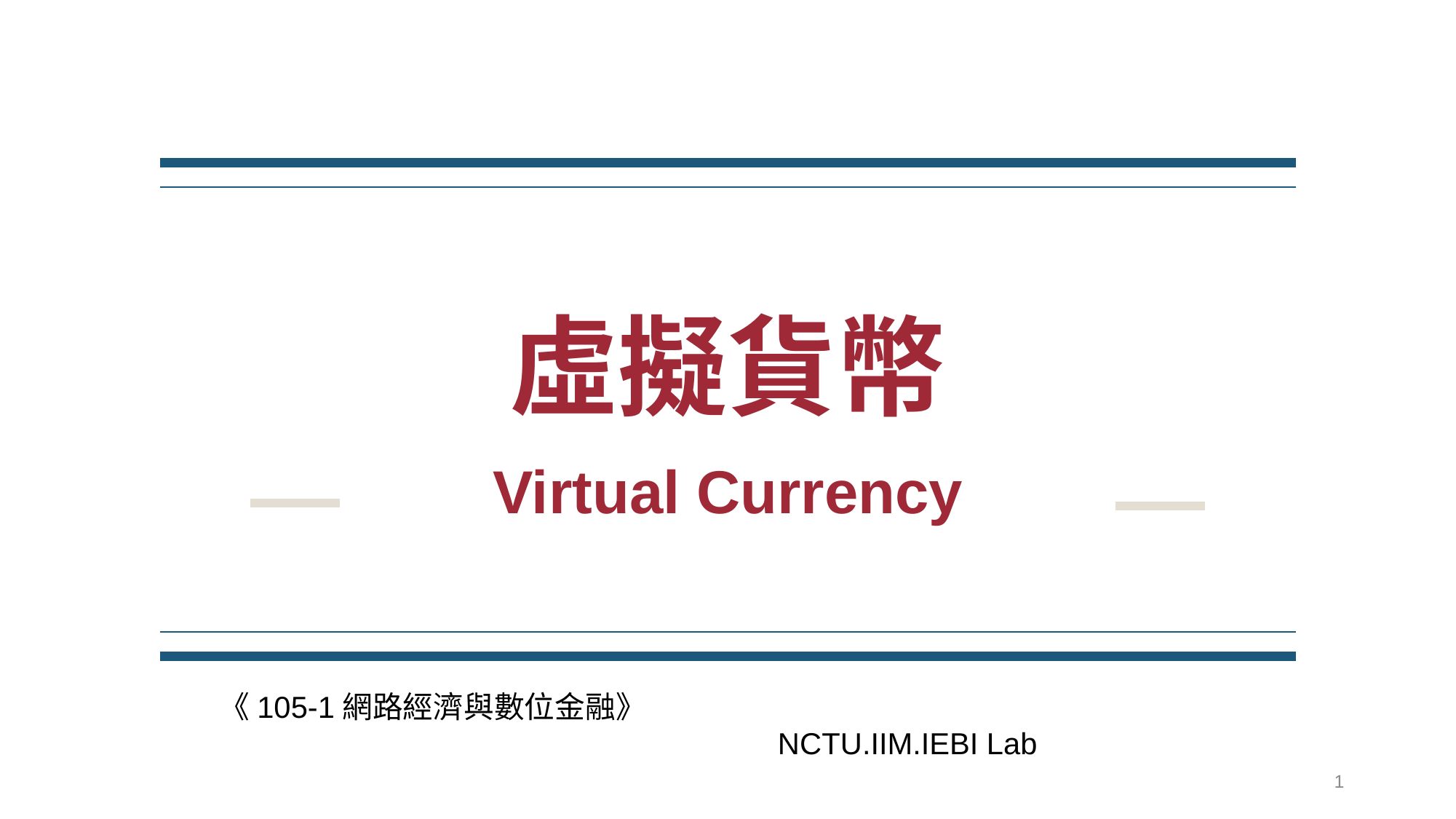

# 虛擬貨幣
Virtual Currency
《105-1網路經濟與數位金融》                                                                                                                                             NCTU.IIM.IEBI Lab
1